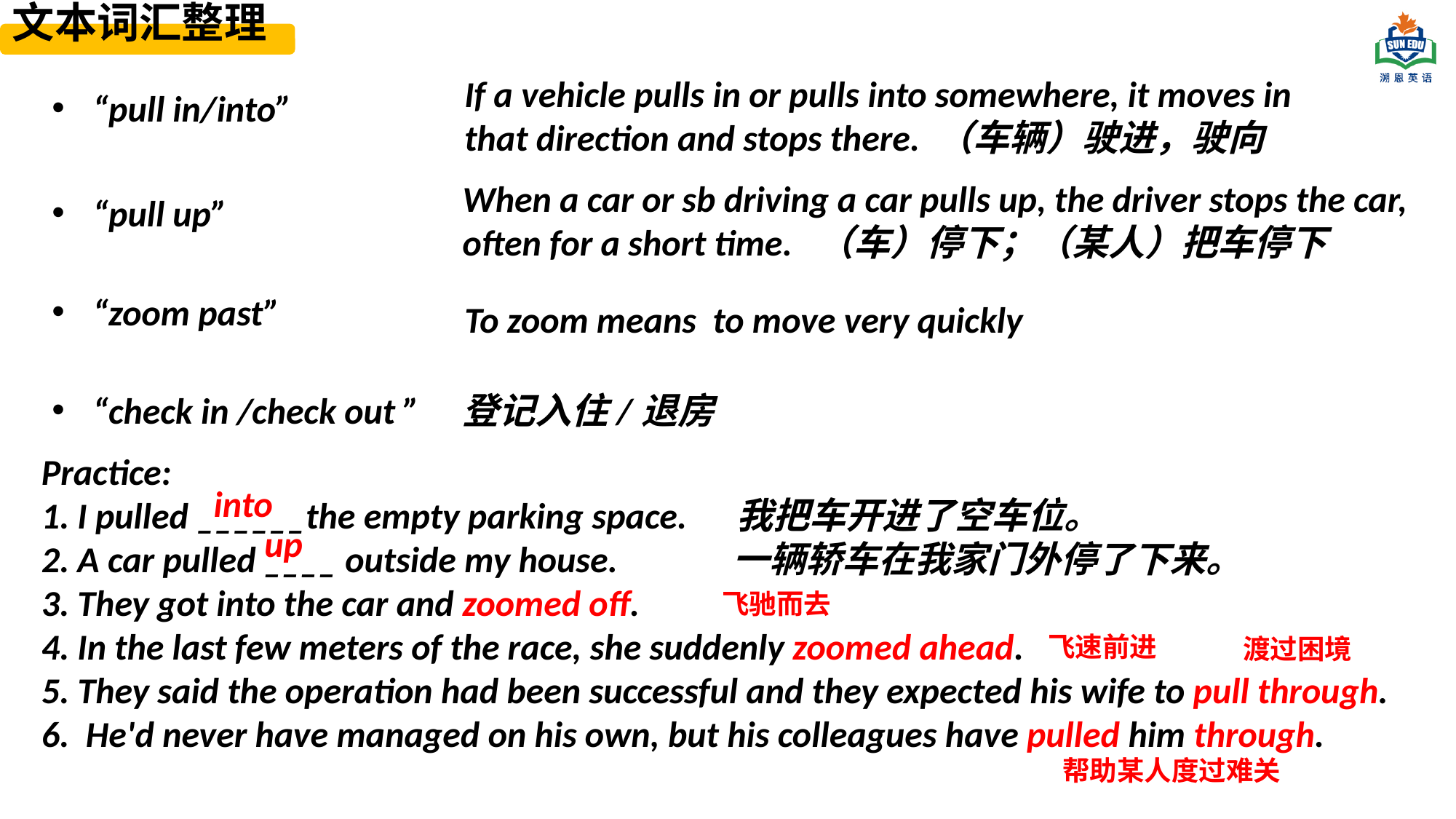

文本词汇整理
If a vehicle pulls in or pulls into somewhere, it moves in that direction and stops there. （车辆）驶进，驶向
“pull in/into”
When a car or sb driving a car pulls up, the driver stops the car, often for a short time.  （车）停下；（某人）把车停下
“pull up”
“zoom past”
To zoom means  to move very quickly
登记入住/退房
“check in /check out ”
Practice:
1. I pulled ______the empty parking space.     我把车开进了空车位。
2. A car pulled ____ outside my house.             一辆轿车在我家门外停了下来。
3. They got into the car and zoomed off.
4. In the last few meters of the race, she suddenly zoomed ahead.
5. They said the operation had been successful and they expected his wife to pull through.
6.  He'd never have managed on his own, but his colleagues have pulled him through.
into
up
飞驰而去
飞速前进
渡过困境
帮助某人度过难关